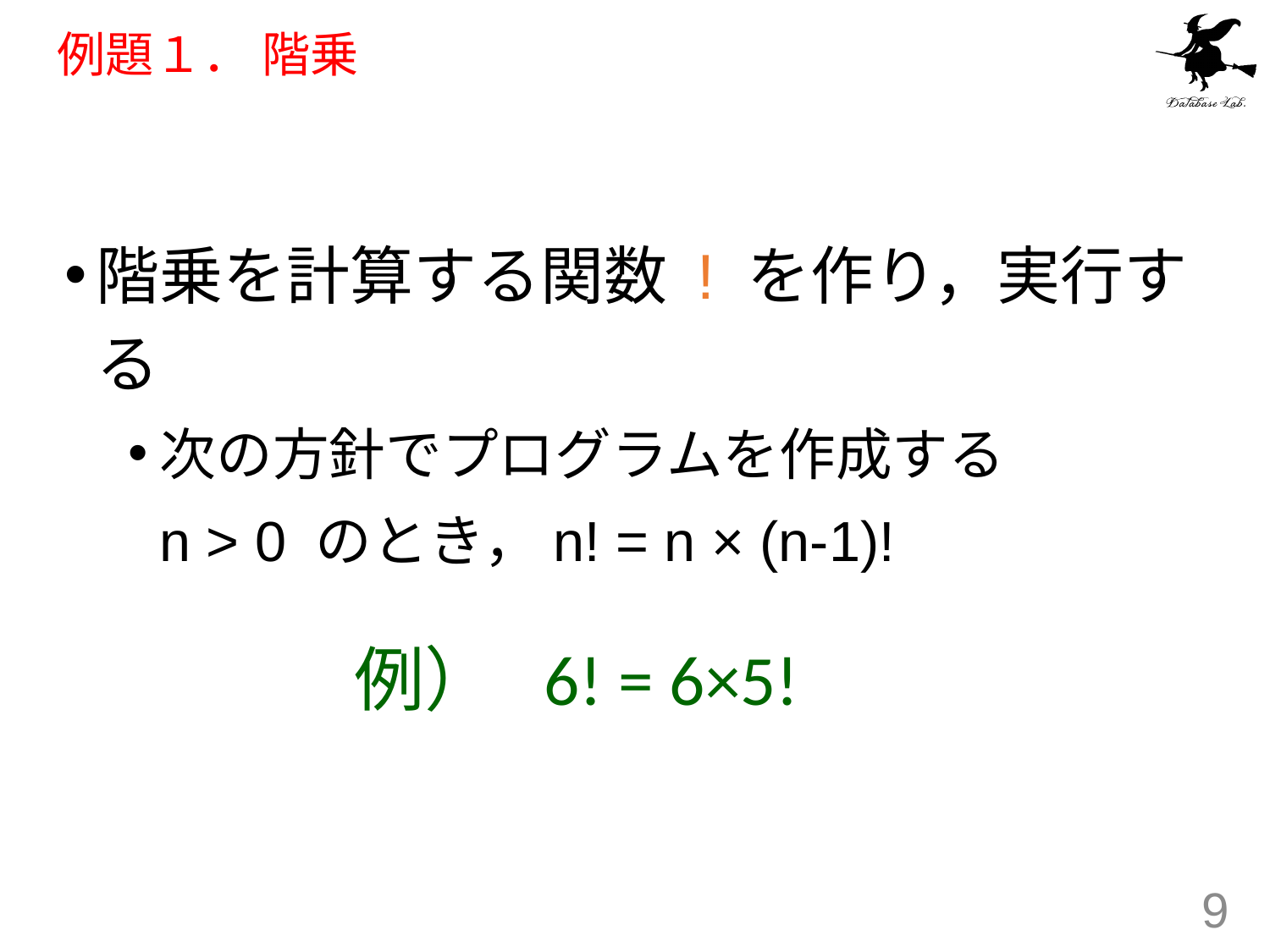

# 例題１． 階乗
階乗を計算する関数 ! を作り，実行する
次の方針でプログラムを作成する
	n > 0 のとき，n! = n × (n-1)!

例）  6! = 6×5!
9